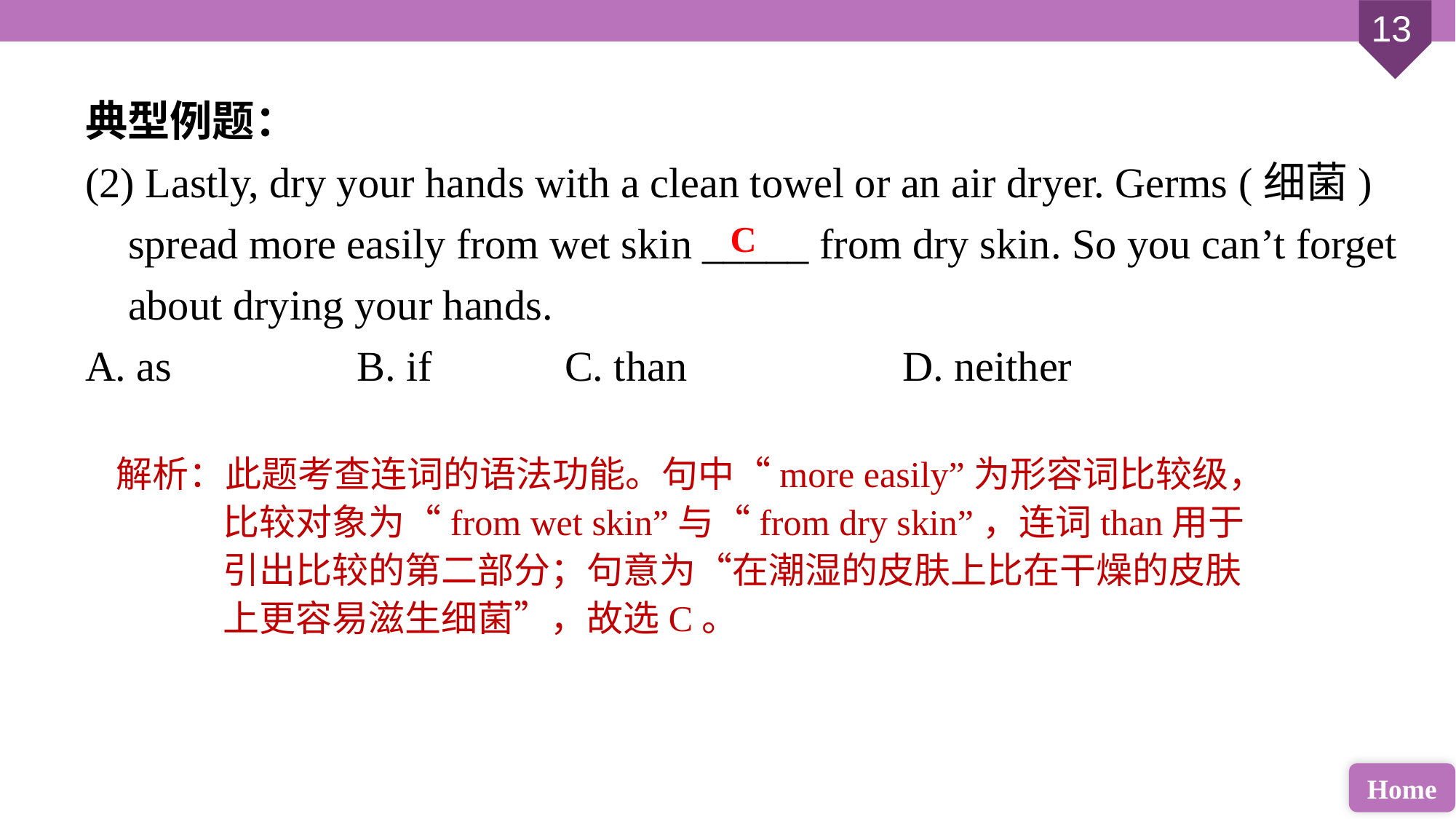

典型例题：
(2) Lastly, dry your hands with a clean towel or an air dryer. Germs (细菌) spread more easily from wet skin _____ from dry skin. So you can’t forget about drying your hands.
A. as		 B. if 		C. than		 D. neither
C
解析：此题考查连词的语法功能。句中“more easily”为形容词比较级，比较对象为“from wet skin”与“from dry skin”，连词than用于引出比较的第二部分；句意为“在潮湿的皮肤上比在干燥的皮肤上更容易滋生细菌”，故选C。